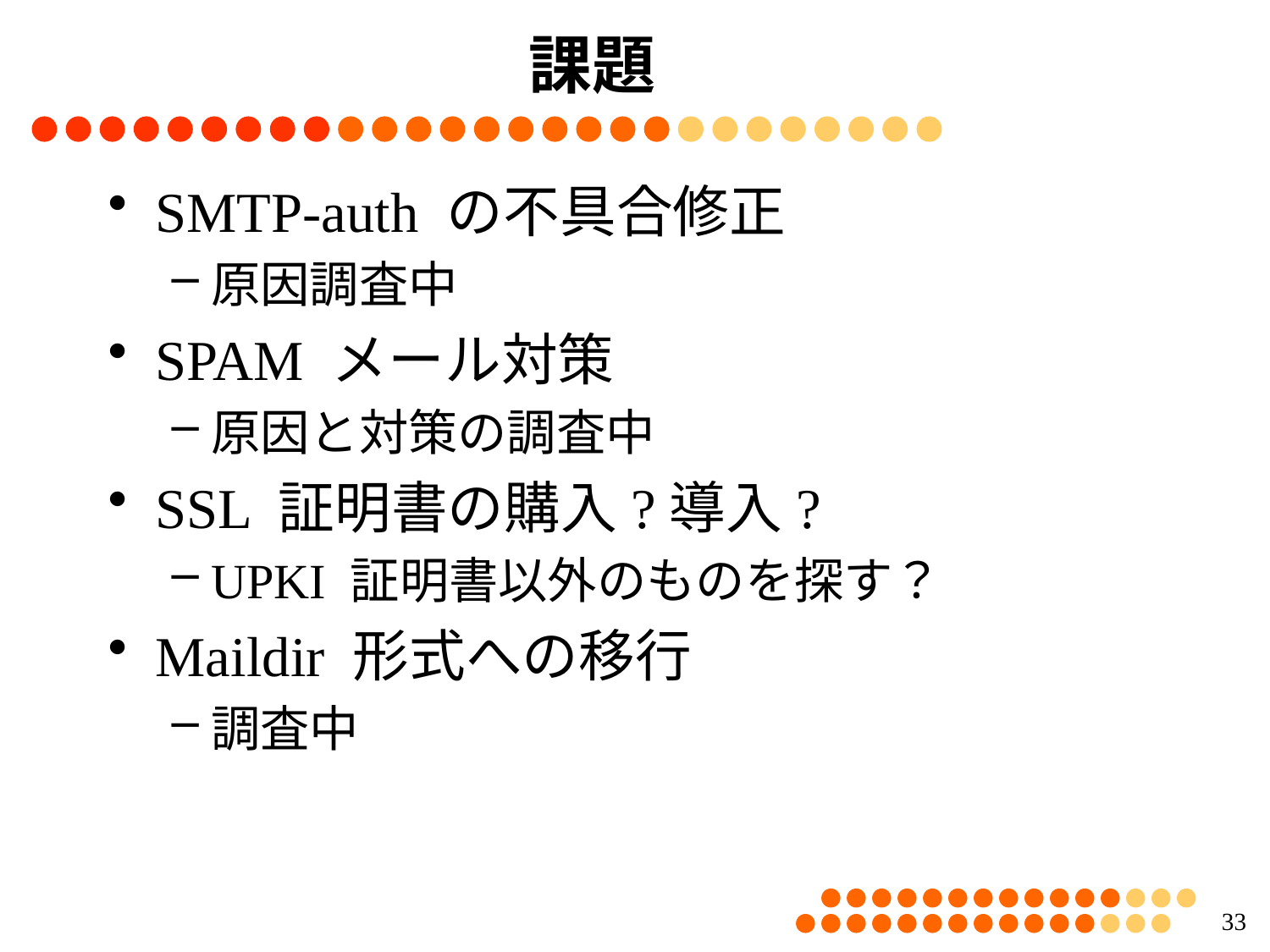

# 課題
SMTP-auth の不具合修正
原因調査中
SPAM メール対策
原因と対策の調査中
SSL 証明書の購入?導入?
UPKI 証明書以外のものを探す？
Maildir 形式への移行
調査中
33